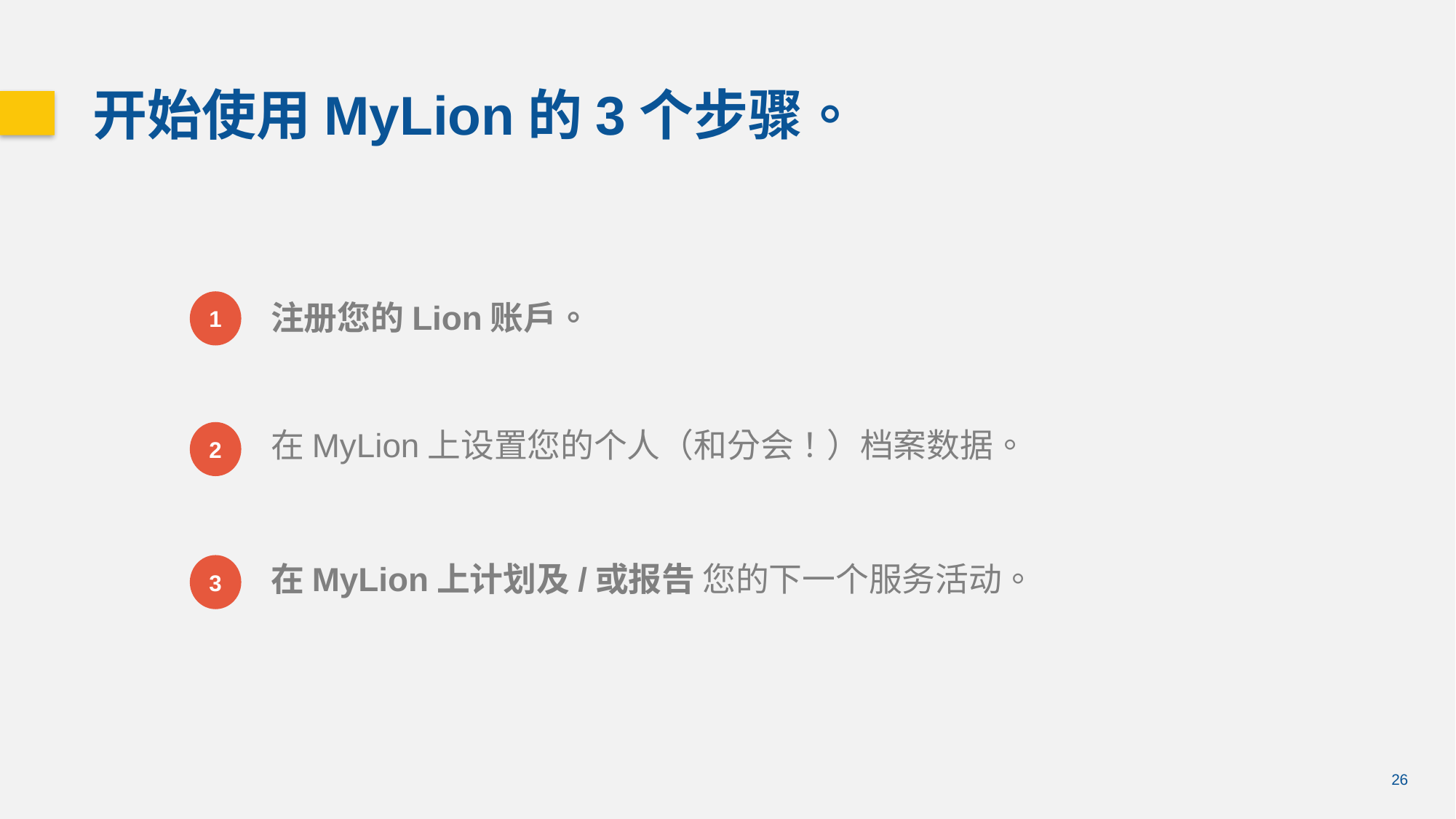

开始使用MyLion的3个步骤。
1
注册您的Lion账户。
在MyLion上设置您的个人（和分会！）档案数据。
2
在MyLion上计划及/或报告 您的下一个服务活动。
3